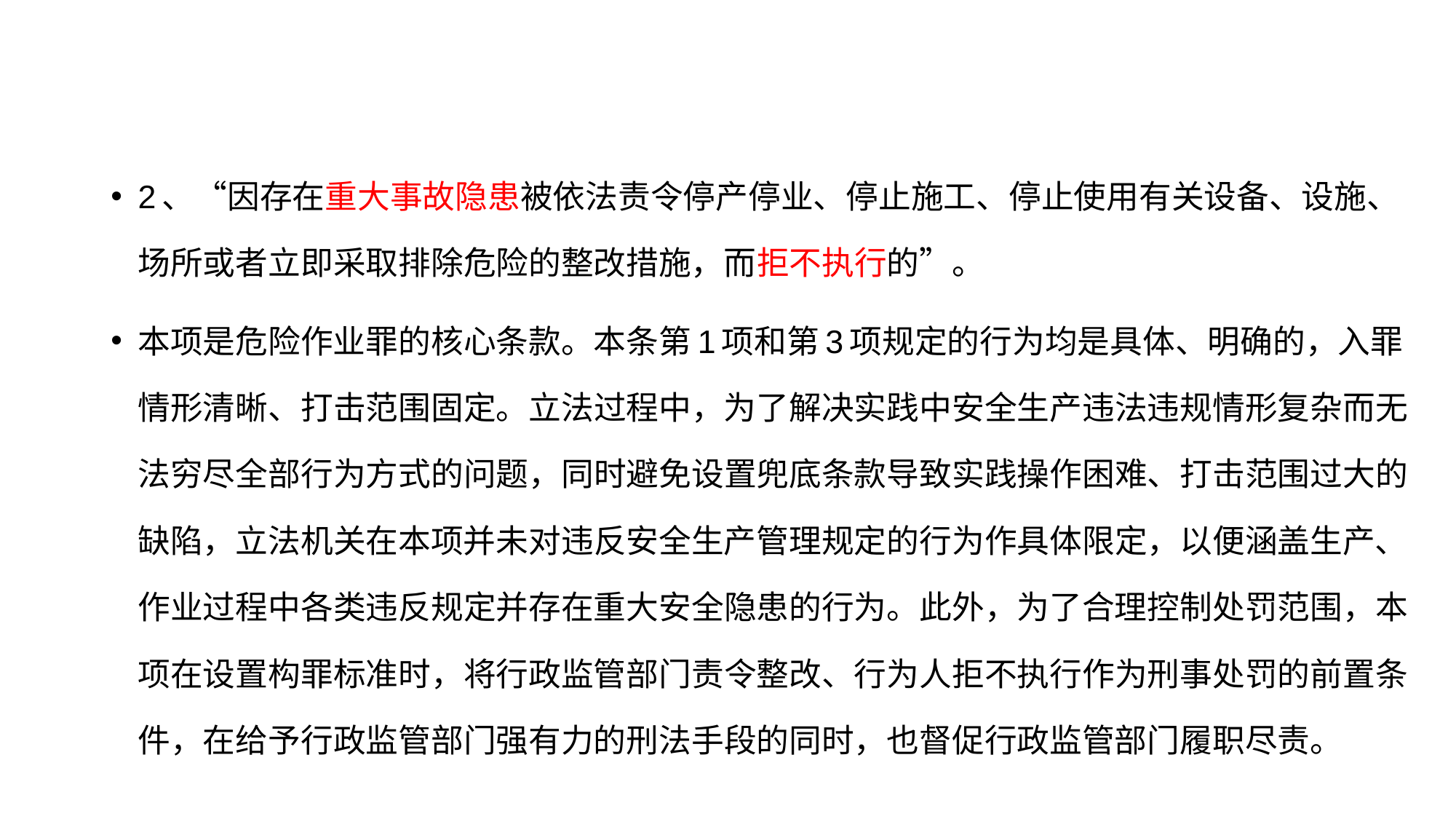

#
2、“因存在重大事故隐患被依法责令停产停业、停止施工、停止使用有关设备、设施、场所或者立即采取排除危险的整改措施，而拒不执行的”。
本项是危险作业罪的核心条款。本条第1项和第3项规定的行为均是具体、明确的，入罪情形清晰、打击范围固定。立法过程中，为了解决实践中安全生产违法违规情形复杂而无法穷尽全部行为方式的问题，同时避免设置兜底条款导致实践操作困难、打击范围过大的缺陷，立法机关在本项并未对违反安全生产管理规定的行为作具体限定，以便涵盖生产、作业过程中各类违反规定并存在重大安全隐患的行为。此外，为了合理控制处罚范围，本项在设置构罪标准时，将行政监管部门责令整改、行为人拒不执行作为刑事处罚的前置条件，在给予行政监管部门强有力的刑法手段的同时，也督促行政监管部门履职尽责。